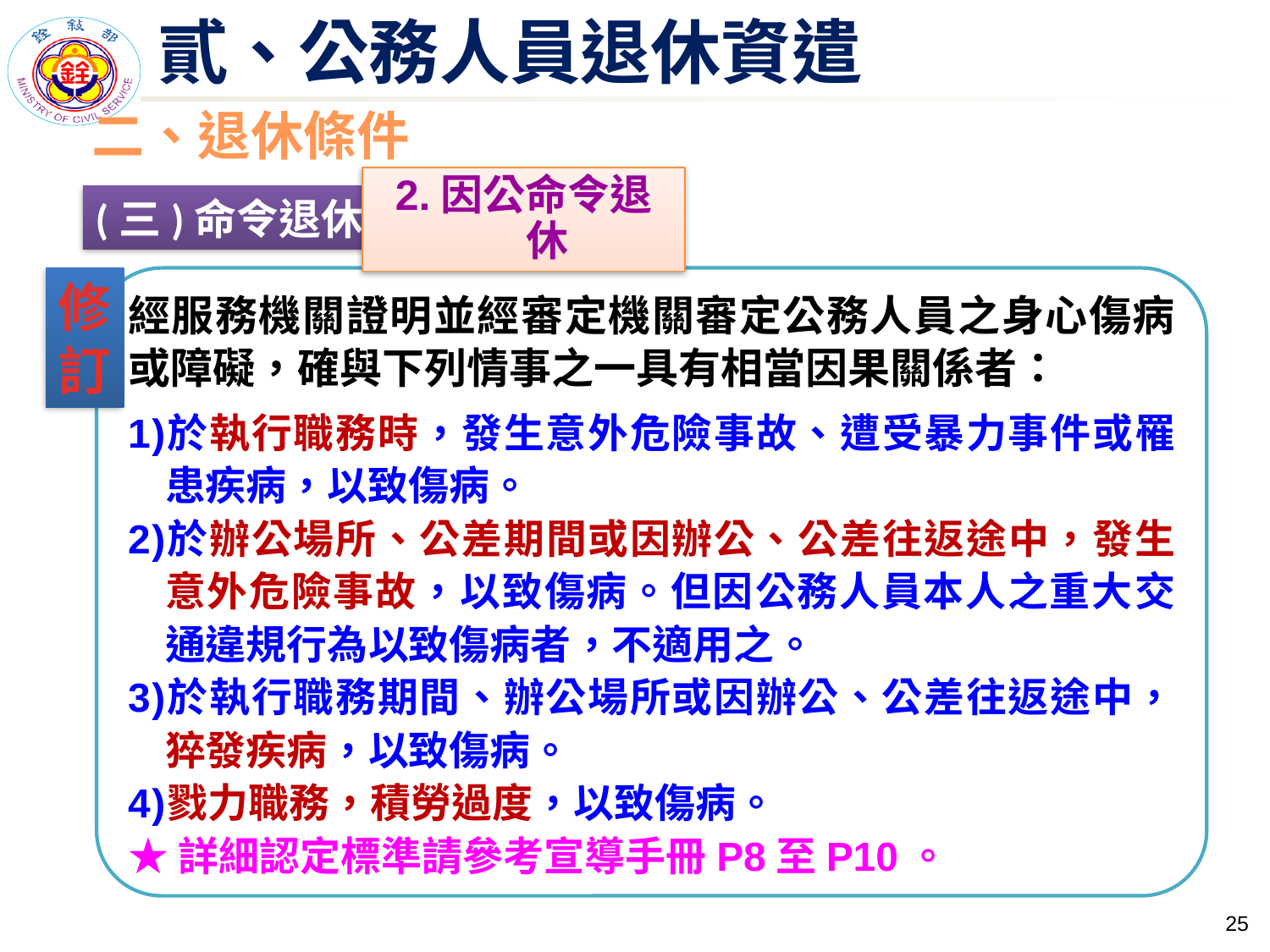

# 貳、公務人員退休資遣
二、退休條件
(三)命令退休
2.因公命令退休
修
訂
經服務機關證明並經審定機關審定公務人員之身心傷病或障礙，確與下列情事之一具有相當因果關係者：
於執行職務時，發生意外危險事故、遭受暴力事件或罹患疾病，以致傷病。
於辦公場所、公差期間或因辦公、公差往返途中，發生意外危險事故，以致傷病。但因公務人員本人之重大交通違規行為以致傷病者，不適用之。
於執行職務期間、辦公場所或因辦公、公差往返途中，猝發疾病，以致傷病。
戮力職務，積勞過度，以致傷病。
★詳細認定標準請參考宣導手冊P8至P10。

25